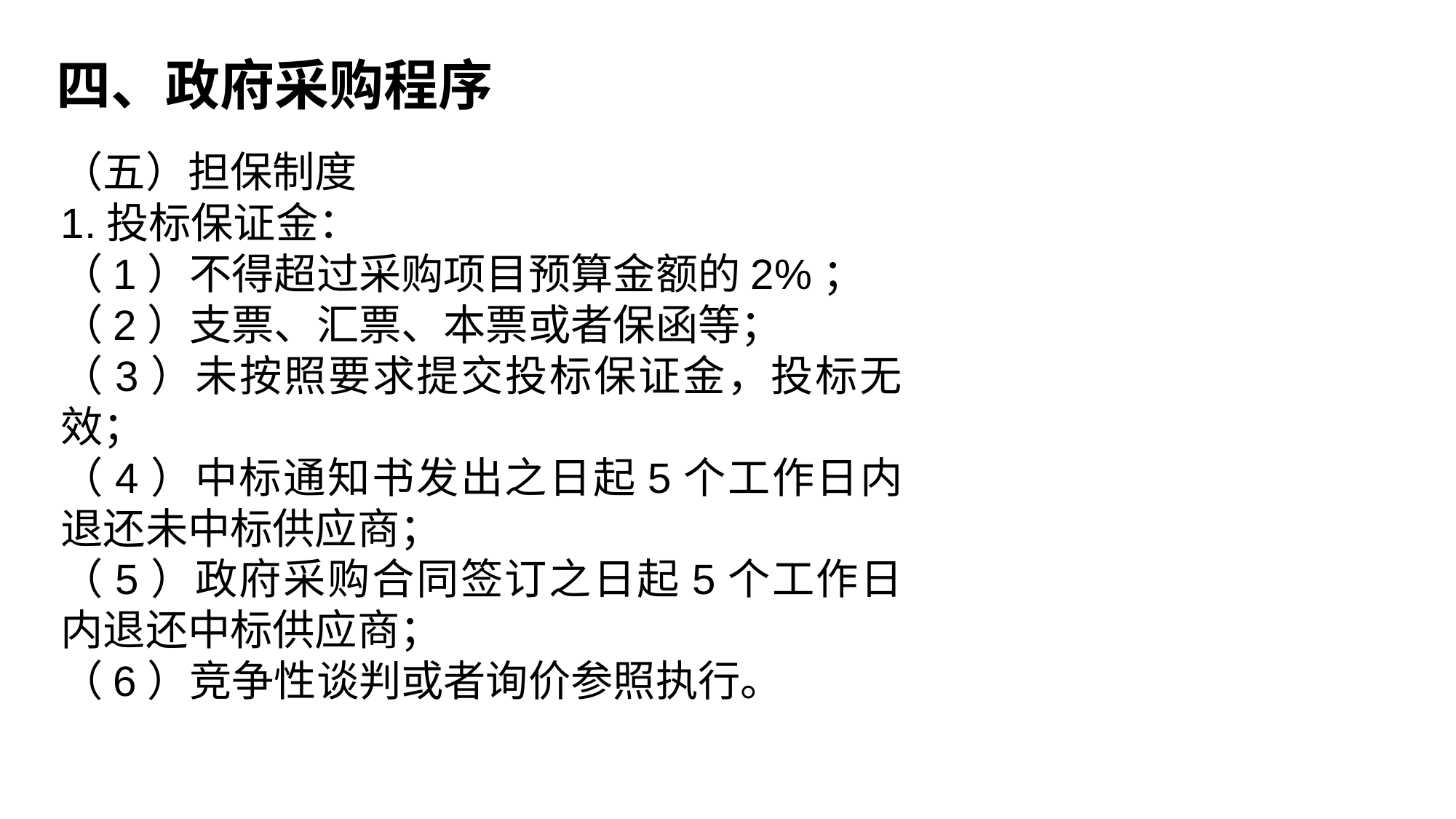

四、政府采购程序
（五）担保制度
1.投标保证金：
（1）不得超过采购项目预算金额的2%；
（2）支票、汇票、本票或者保函等；
（3）未按照要求提交投标保证金，投标无效；
（4）中标通知书发出之日起5个工作日内退还未中标供应商；
（5）政府采购合同签订之日起5个工作日内退还中标供应商；
（6）竞争性谈判或者询价参照执行。